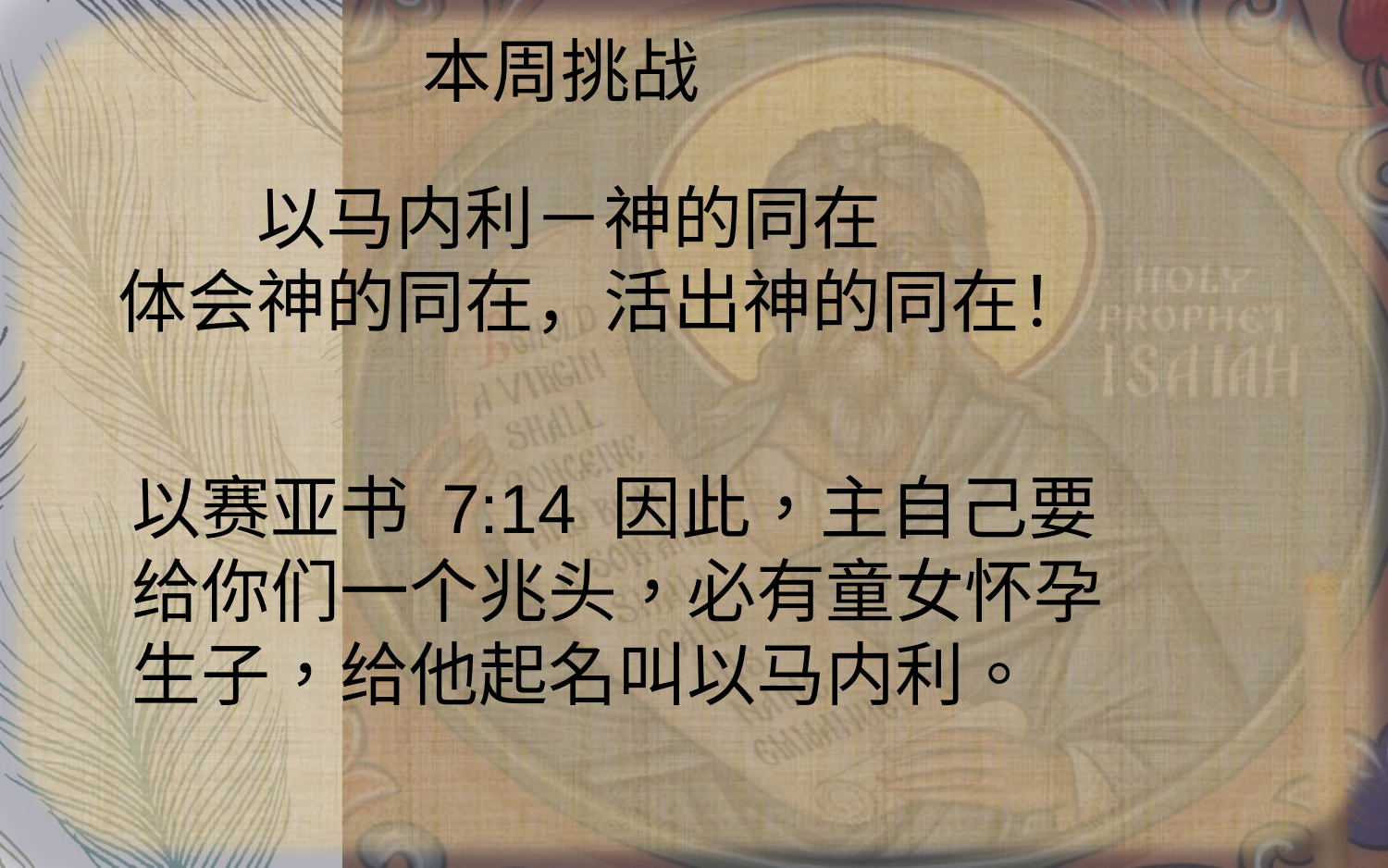

本周挑战
以马内利－神的同在
体会神的同在，活出神的同在！
以赛亚书 7:14 因此，主自己要给你们一个兆头，必有童女怀孕生子，给他起名叫以马内利。